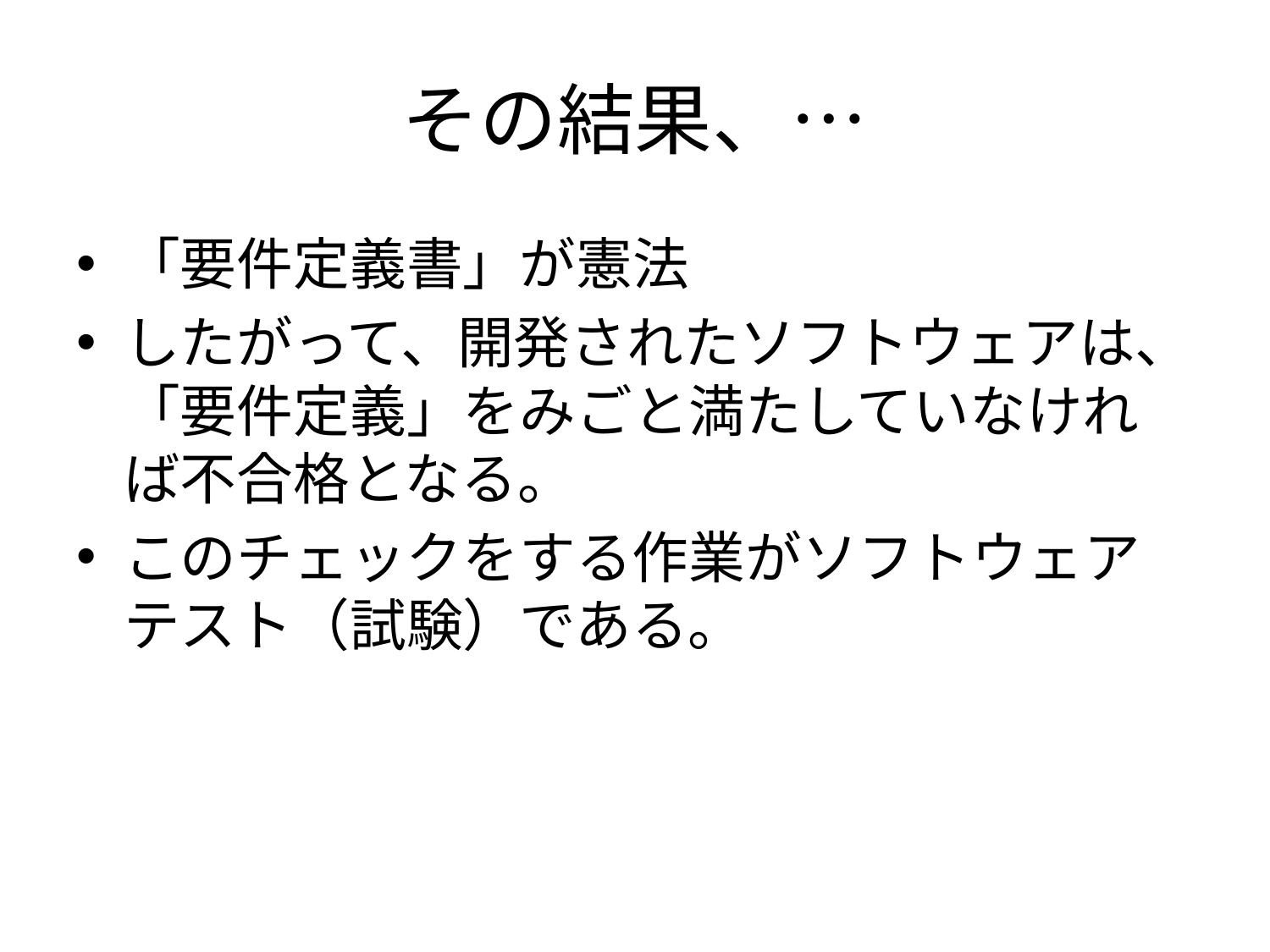

# その結果、…
「要件定義書」が憲法
したがって、開発されたソフトウェアは、「要件定義」をみごと満たしていなければ不合格となる。
このチェックをする作業がソフトウェアテスト（試験）である。